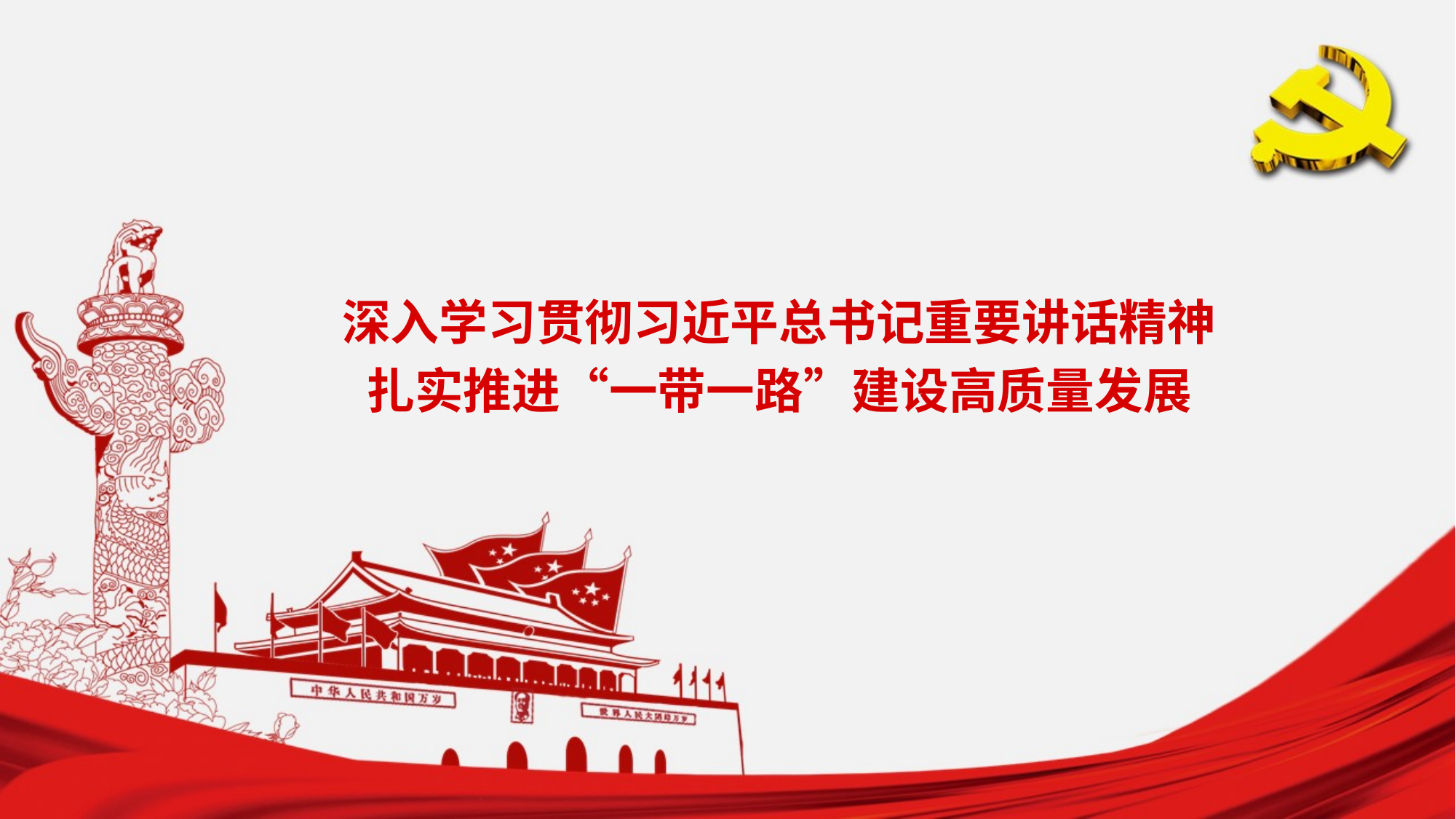

深入学习贯彻习近平总书记重要讲话精神
扎实推进“一带一路”建设高质量发展